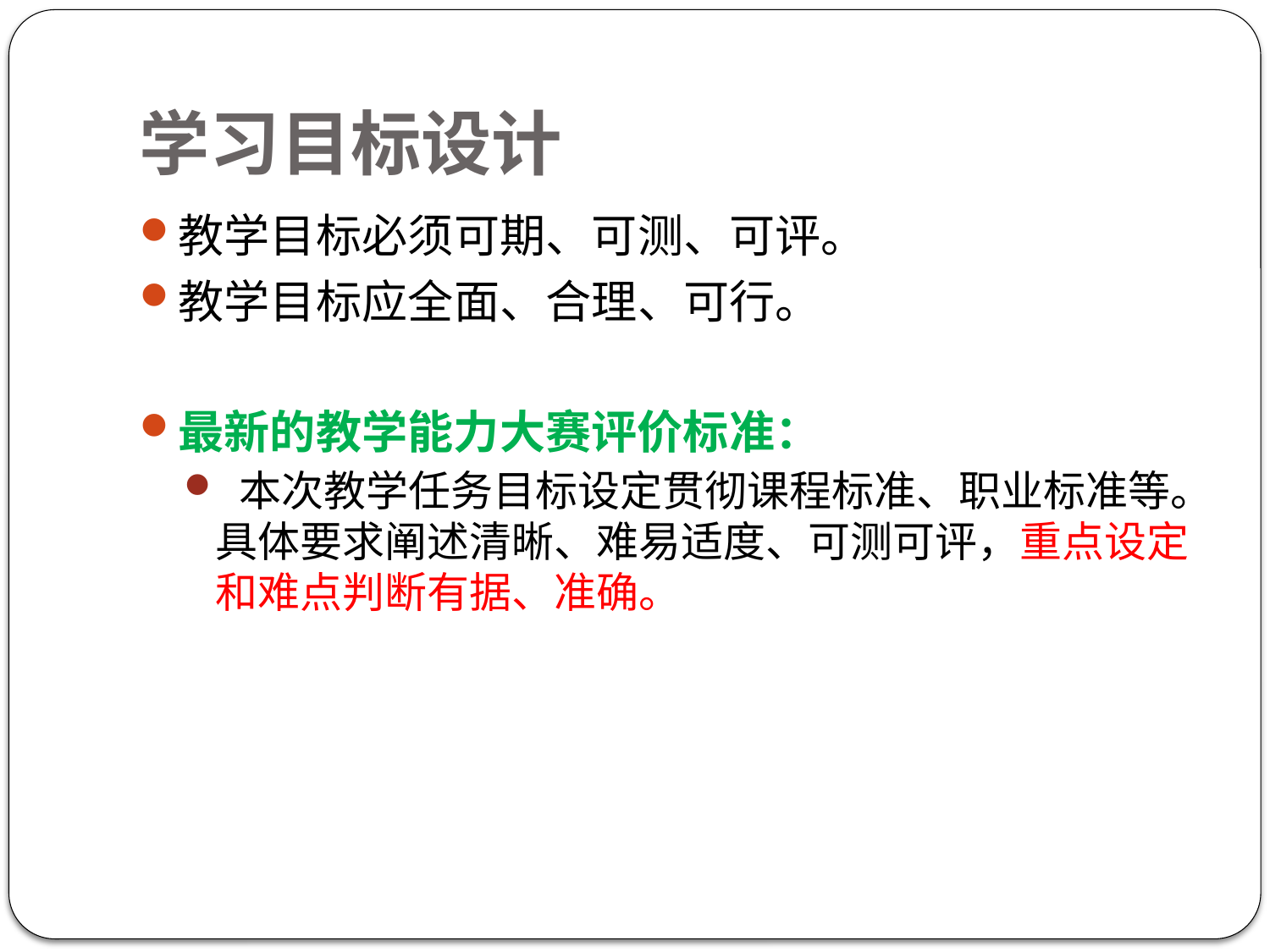

# 学习目标设计
教学目标必须可期、可测、可评。
教学目标应全面、合理、可行。

最新的教学能力大赛评价标准：
 本次教学任务目标设定贯彻课程标准、职业标准等。具体要求阐述清晰、难易适度、可测可评，重点设定和难点判断有据、准确。